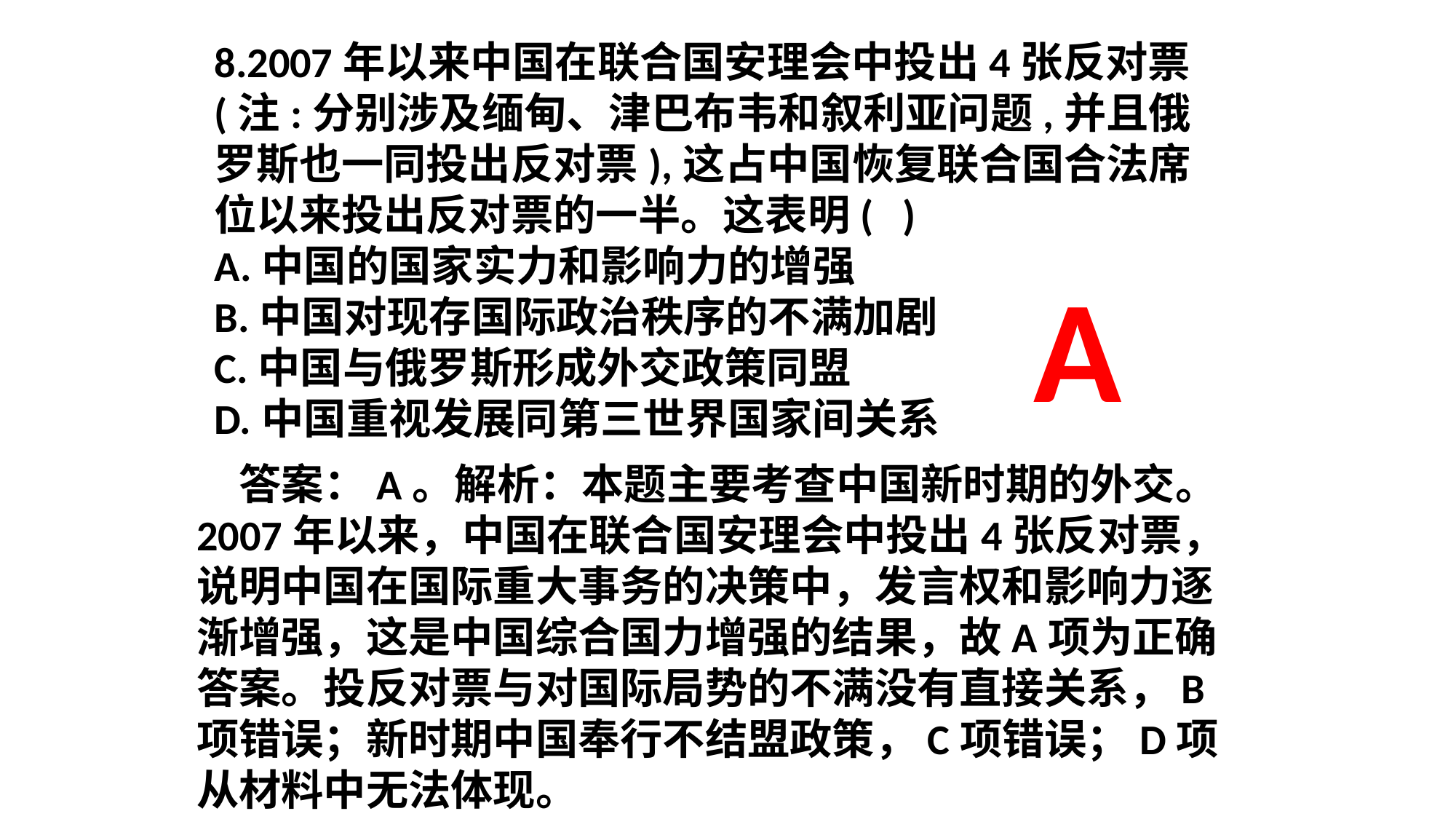

8.2007年以来中国在联合国安理会中投出4张反对票(注:分别涉及缅甸、津巴布韦和叙利亚问题,并且俄罗斯也一同投出反对票),这占中国恢复联合国合法席位以来投出反对票的一半。这表明(   )
A.中国的国家实力和影响力的增强
B.中国对现存国际政治秩序的不满加剧
C.中国与俄罗斯形成外交政策同盟
D.中国重视发展同第三世界国家间关系
A
答案：A。解析：本题主要考查中国新时期的外交。2007年以来，中国在联合国安理会中投出4张反对票，说明中国在国际重大事务的决策中，发言权和影响力逐渐增强，这是中国综合国力增强的结果，故A项为正确答案。投反对票与对国际局势的不满没有直接关系，B项错误；新时期中国奉行不结盟政策，C项错误；D项从材料中无法体现。